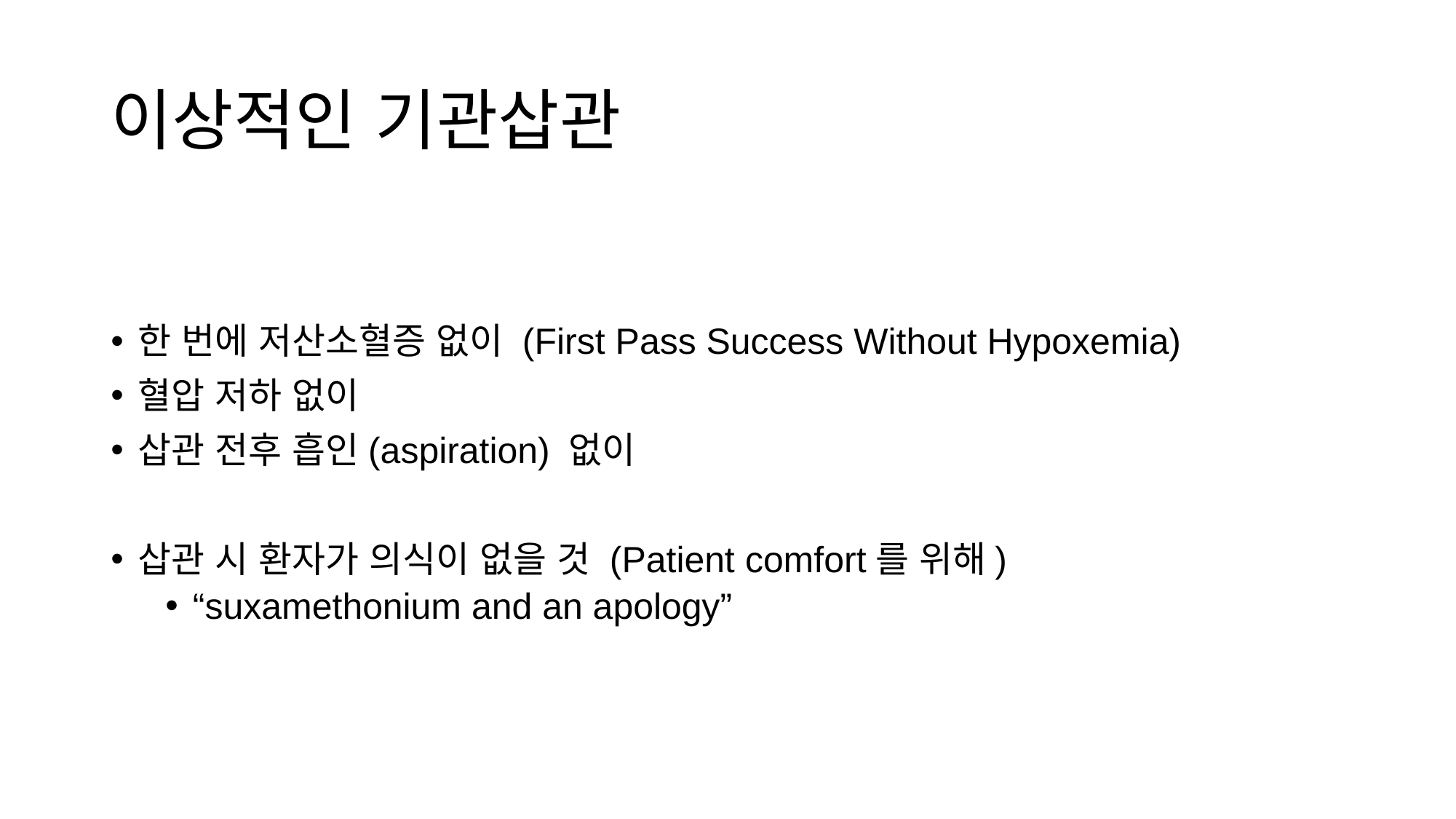

# 이상적인 기관삽관

한 번에 저산소혈증 없이 (First Pass Success Without Hypoxemia)
혈압 저하 없이
삽관 전후 흡인(aspiration) 없이

삽관 시 환자가 의식이 없을 것 (Patient comfort를 위해)
“suxamethonium and an apology”